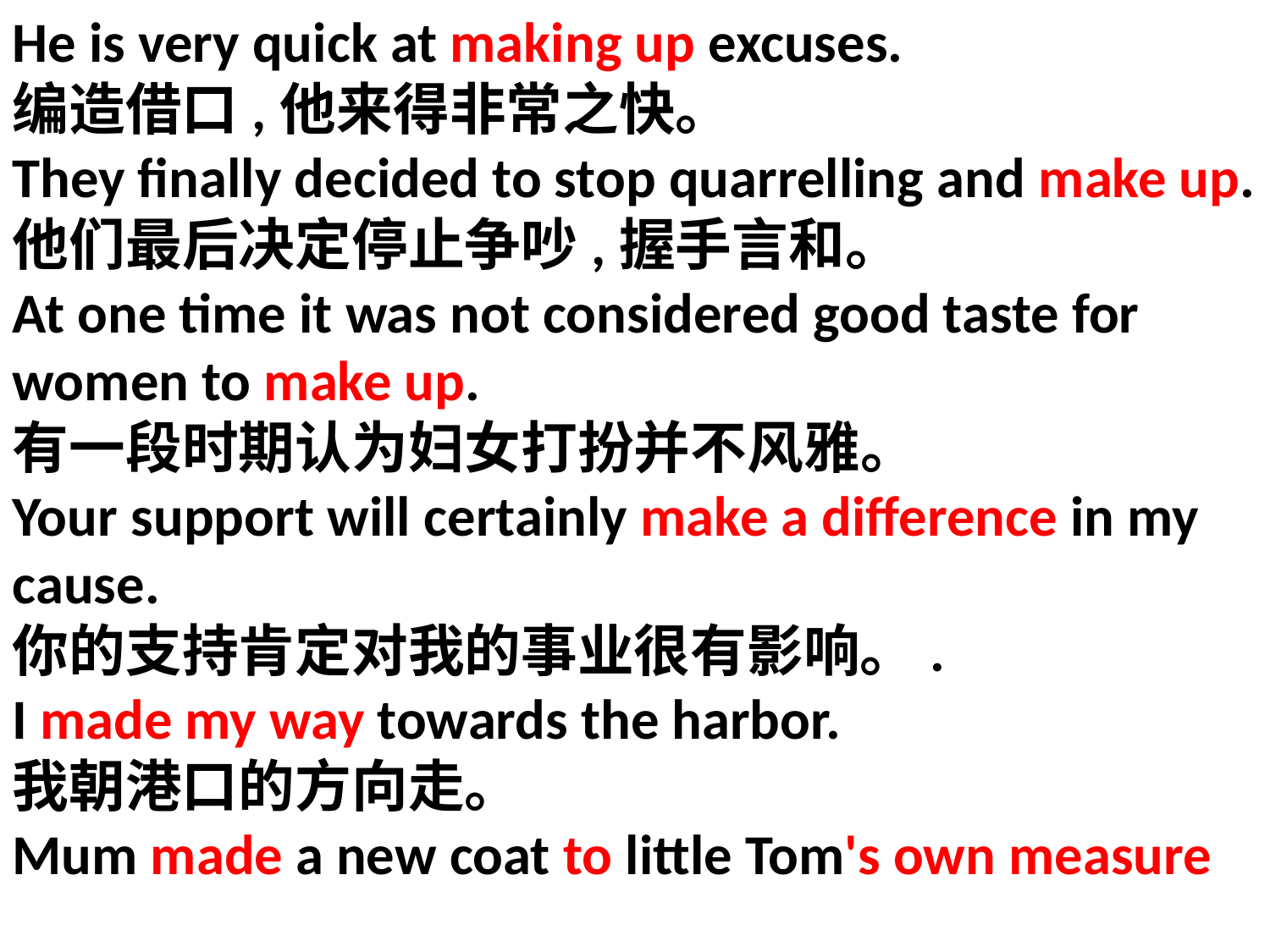

He is very quick at making up excuses.
编造借口,他来得非常之快。
They finally decided to stop quarrelling and make up.
他们最后决定停止争吵,握手言和。
At one time it was not considered good taste for women to make up.
有一段时期认为妇女打扮并不风雅。
Your support will certainly make a difference in my
cause.
你的支持肯定对我的事业很有影响。.
I made my way towards the harbor.
我朝港口的方向走。
Mum made a new coat to little Tom's own measure